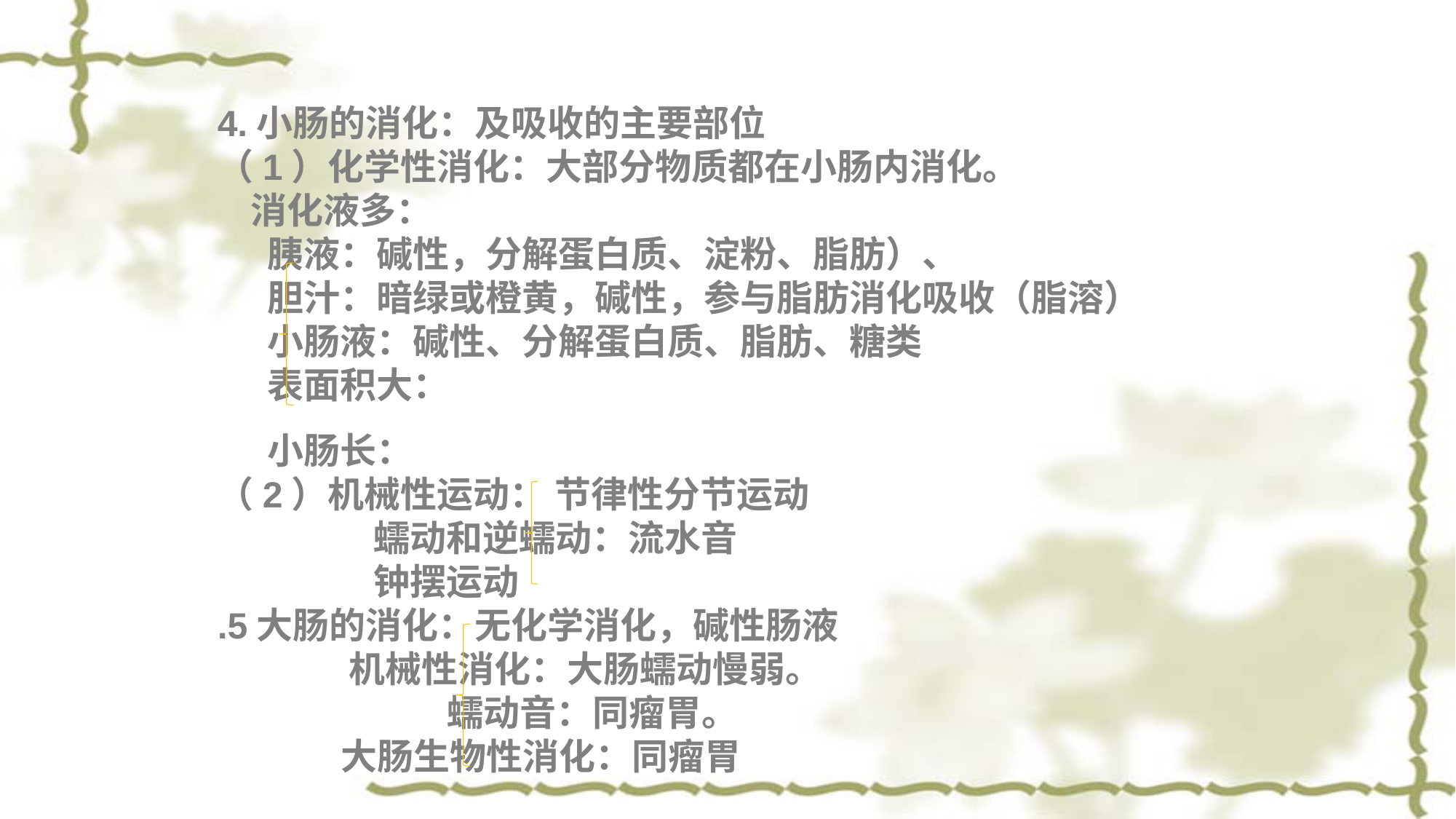

4.小肠的消化：及吸收的主要部位
（1）化学性消化：大部分物质都在小肠内消化。
   消化液多：
     胰液：碱性，分解蛋白质、淀粉、脂肪）、
     胆汁：暗绿或橙黄，碱性，参与脂肪消化吸收（脂溶）
     小肠液：碱性、分解蛋白质、脂肪、糖类
     表面积大：
     小肠长：
（2）机械性运动： 节律性分节运动
                  蠕动和逆蠕动：流水音
                  钟摆运动
.5大肠的消化：无化学消化，碱性肠液
               机械性消化：大肠蠕动慢弱。
                           蠕动音：同瘤胃。
              大肠生物性消化：同瘤胃